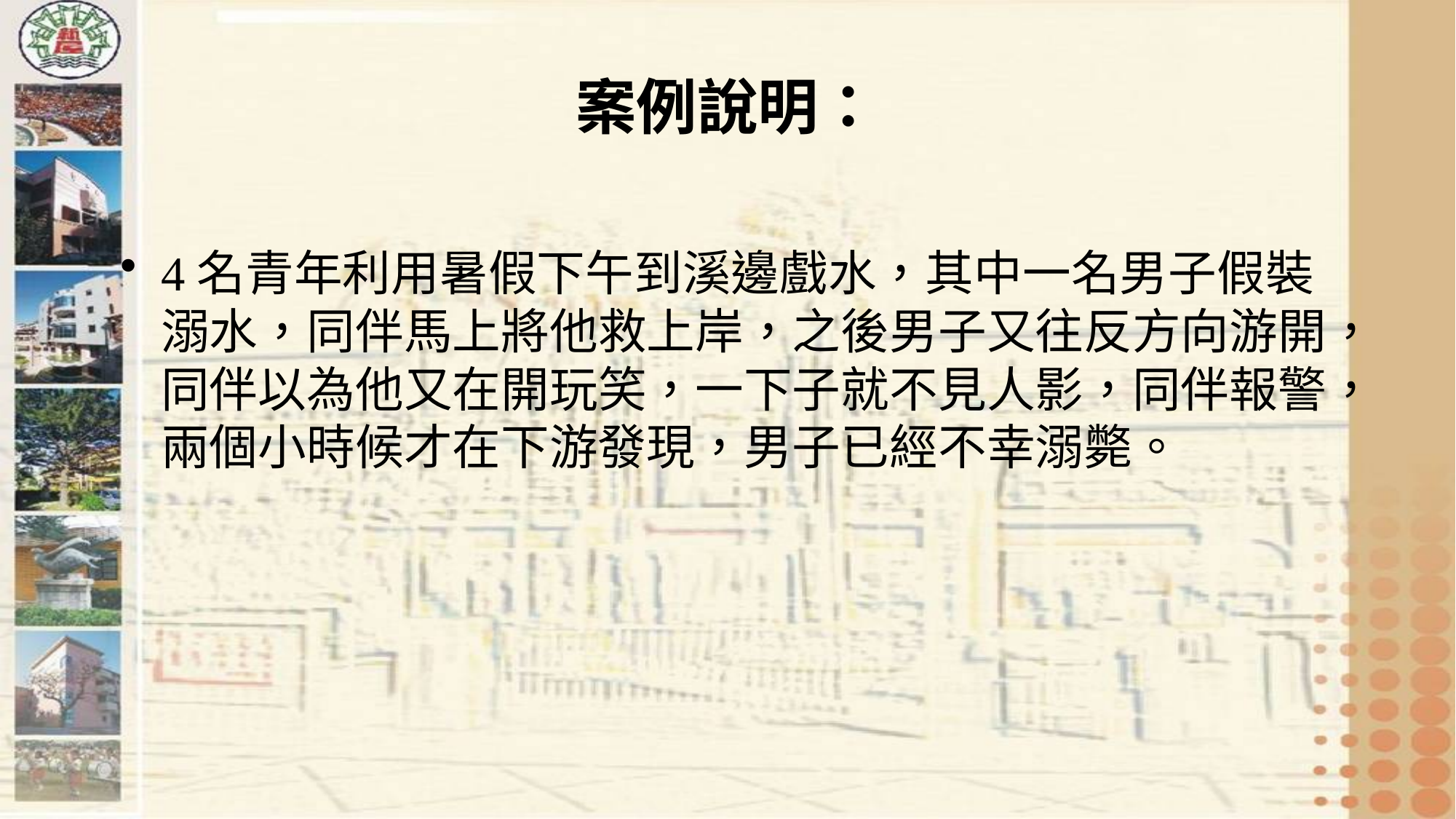

# 案例說明：
4名青年利用暑假下午到溪邊戲水，其中一名男子假裝溺水，同伴馬上將他救上岸，之後男子又往反方向游開，同伴以為他又在開玩笑，一下子就不見人影，同伴報警，兩個小時候才在下游發現，男子已經不幸溺斃。